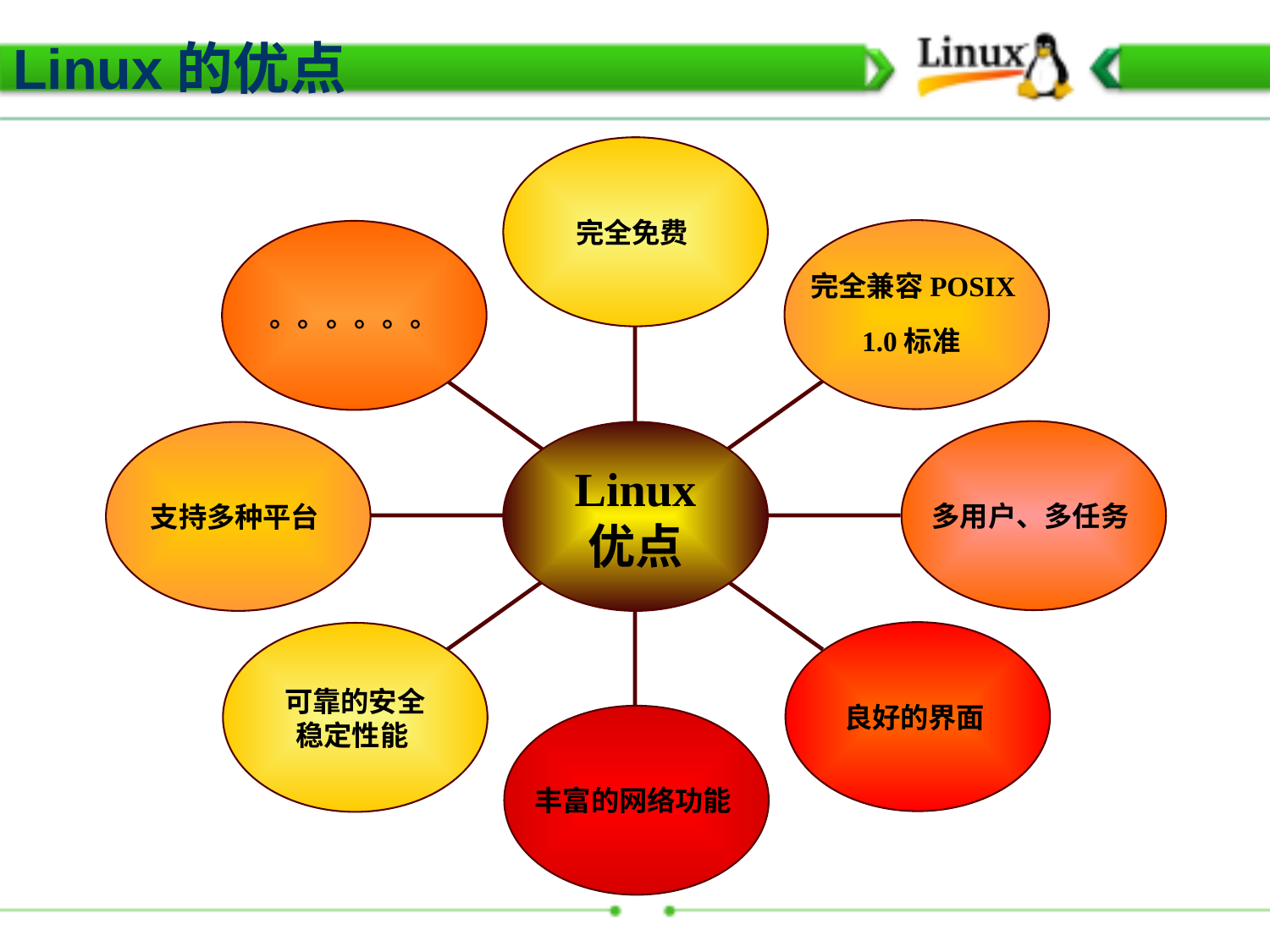

Linux的优点
完全免费
完全兼容POSIX
1.0标准
。。。。。。

多用户、多任务
支持多种平台
Linux
优点

良好的界面
可靠的安全
稳定性能
丰富的网络功能
8